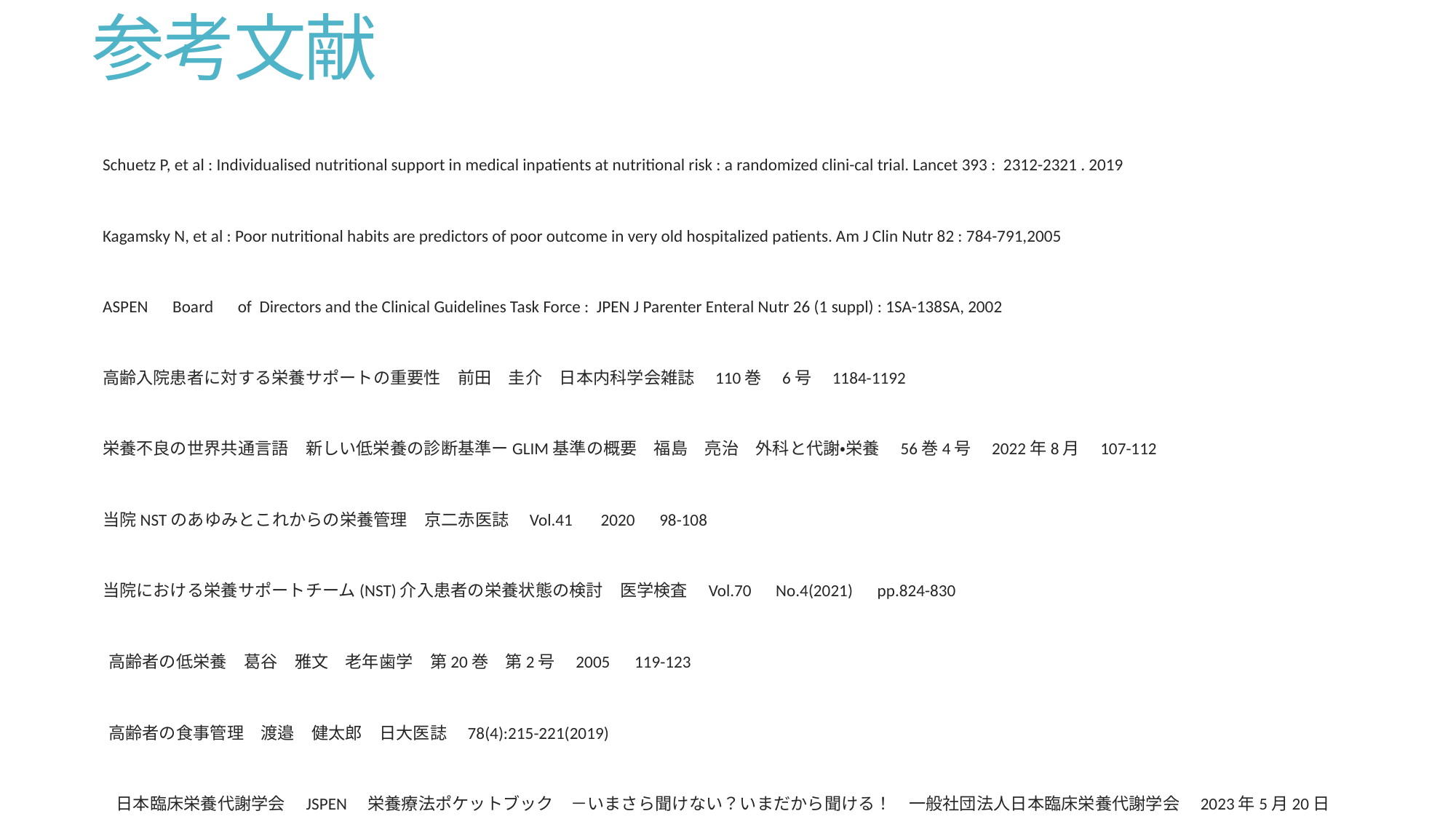

# 参考文献
Schuetz P, et al : Individualised nutritional support in medical inpatients at nutritional risk : a randomized clini-cal trial. Lancet 393 :  2312-2321 . 2019

Kagamsky N, et al : Poor nutritional habits are predictors of poor outcome in very old hospitalized patients. Am J Clin Nutr 82 : 784-791,2005

ASPEN　Board　of  Directors and the Clinical Guidelines Task Force :  JPEN J Parenter Enteral Nutr 26 (1 suppl) : 1SA-138SA, 2002

高齢入院患者に対する栄養サポートの重要性　前田　圭介　日本内科学会雑誌　110巻　6号　1184-1192

栄養不良の世界共通言語　新しい低栄養の診断基準ーGLIM基準の概要　福島　亮治　外科と代謝・栄養　56巻4号　2022年8月　107-112

当院NSTのあゆみとこれからの栄養管理　京二赤医誌　Vol.41 　2020　98-108

当院における栄養サポートチーム(NST)介入患者の栄養状態の検討　医学検査　Vol.70　No.4(2021)　pp.824-830

　高齢者の低栄養　葛谷　雅文　老年歯学　第20巻　第2号　2005　119-123

　高齢者の食事管理　渡邉　健太郎　日大医誌　78(4):215-221(2019)

 　日本臨床栄養代謝学会　JSPEN　栄養療法ポケットブック　－いまさら聞けない？いまだから聞ける！　一般社団法人日本臨床栄養代謝学会　2023年5月20日